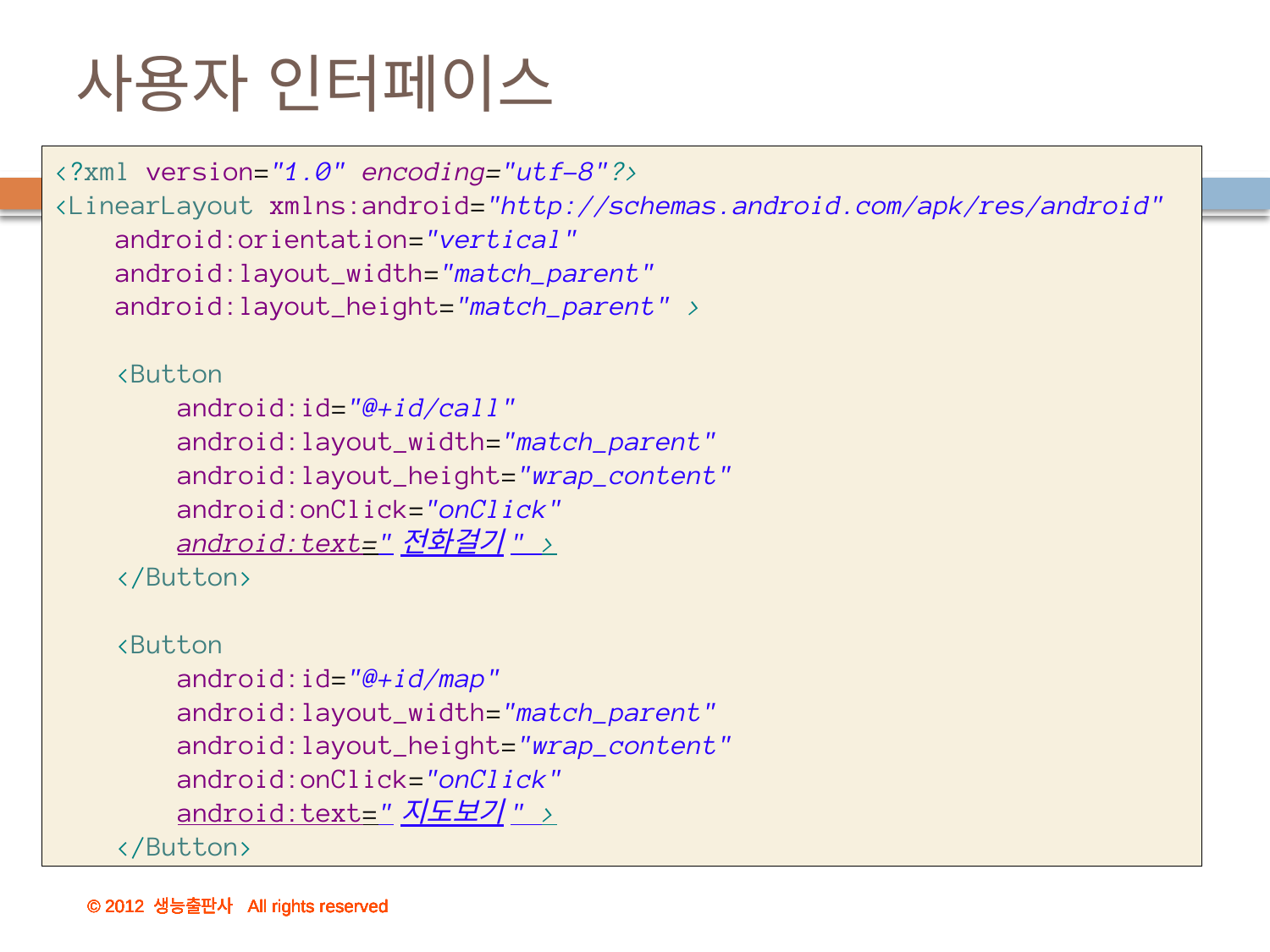

# 사용자 인터페이스
<?xml version="1.0" encoding="utf-8"?>
<LinearLayout xmlns:android="http://schemas.android.com/apk/res/android"
    android:orientation="vertical"
    android:layout_width="match_parent"
    android:layout_height="match_parent" >

    <Button
        android:id="@+id/call"
        android:layout_width="match_parent"
        android:layout_height="wrap_content"
        android:onClick="onClick"
        android:text="전화걸기" >
    </Button>

    <Button
        android:id="@+id/map"
        android:layout_width="match_parent"
        android:layout_height="wrap_content"
        android:onClick="onClick"
        android:text="지도보기" >
    </Button>